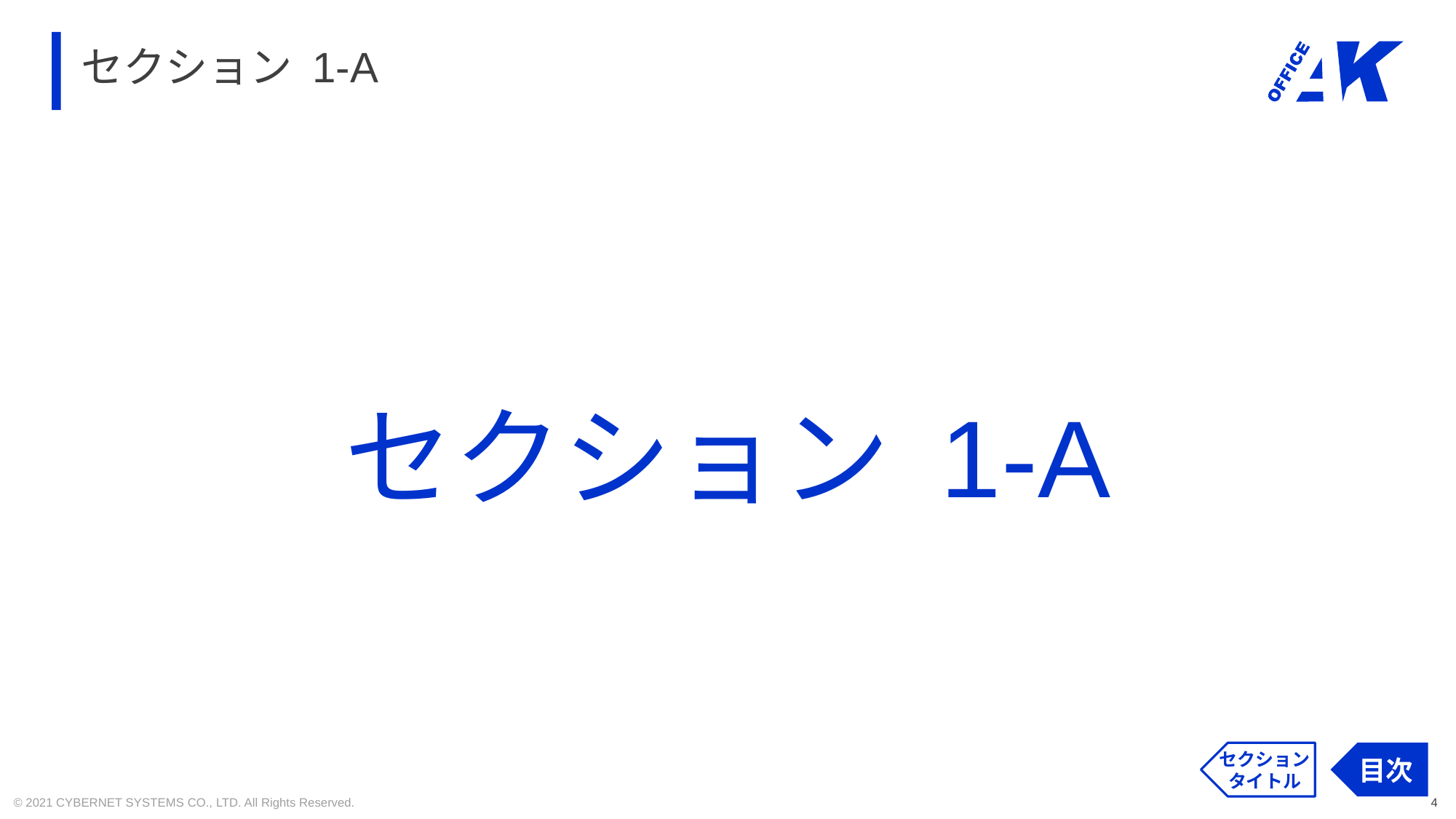

# セクション 1-A
セクション 1-A
セクション
タイトル
目次